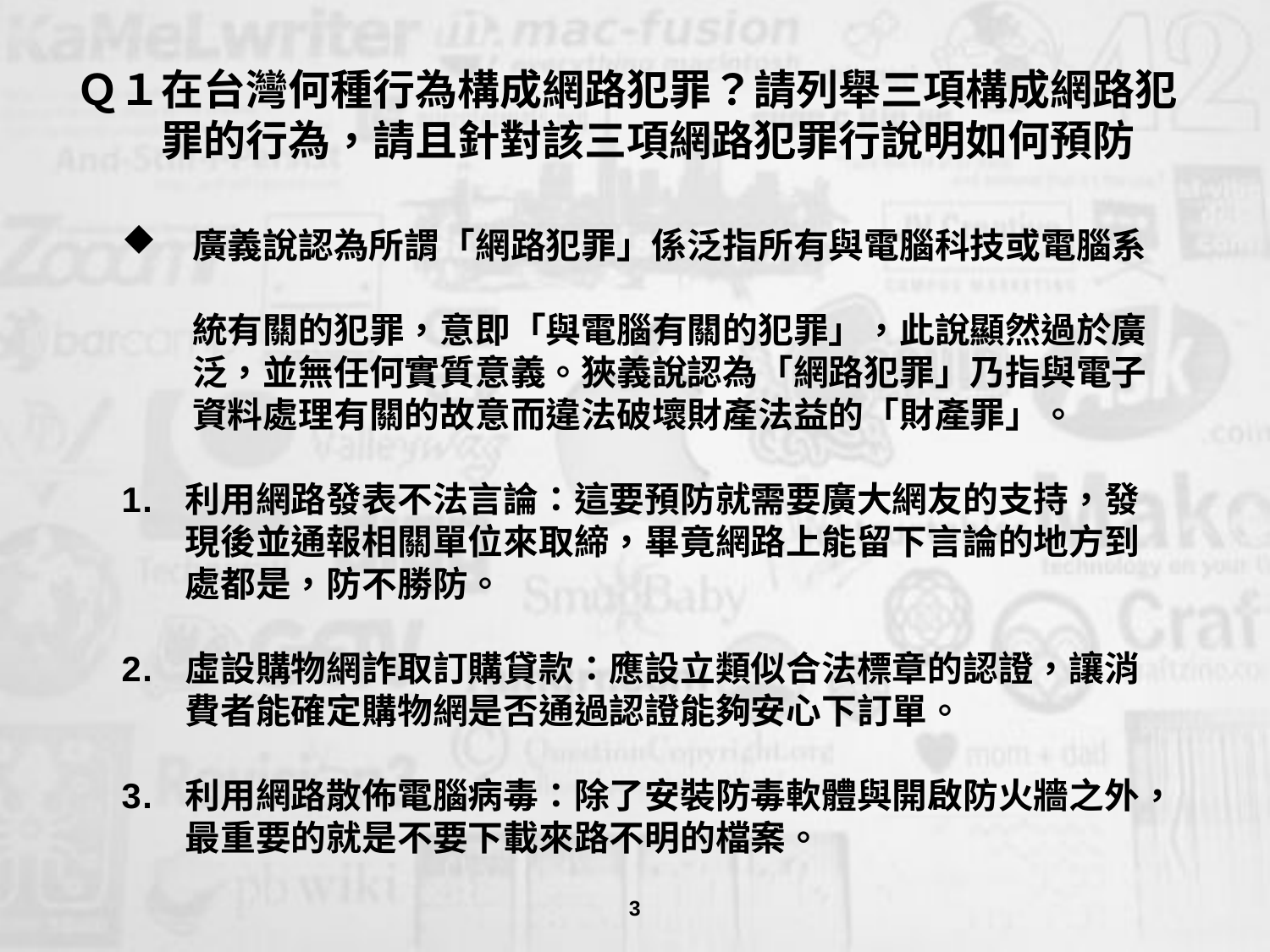

# Ｑ１在台灣何種行為構成網路犯罪？請列舉三項構成網路犯 　　罪的行為，請且針對該三項網路犯罪行說明如何預防
　廣義說認為所謂「網路犯罪」係泛指所有與電腦科技或電腦系
　　統有關的犯罪，意即「與電腦有關的犯罪」，此說顯然過於廣
　　泛，並無任何實質意義。狹義說認為「網路犯罪」乃指與電子
　　資料處理有關的故意而違法破壞財產法益的「財產罪」。

利用網路發表不法言論：這要預防就需要廣大網友的支持，發現後並通報相關單位來取締，畢竟網路上能留下言論的地方到處都是，防不勝防。

虛設購物網詐取訂購貸款：應設立類似合法標章的認證，讓消費者能確定購物網是否通過認證能夠安心下訂單。

利用網路散佈電腦病毒：除了安裝防毒軟體與開啟防火牆之外，最重要的就是不要下載來路不明的檔案。
3